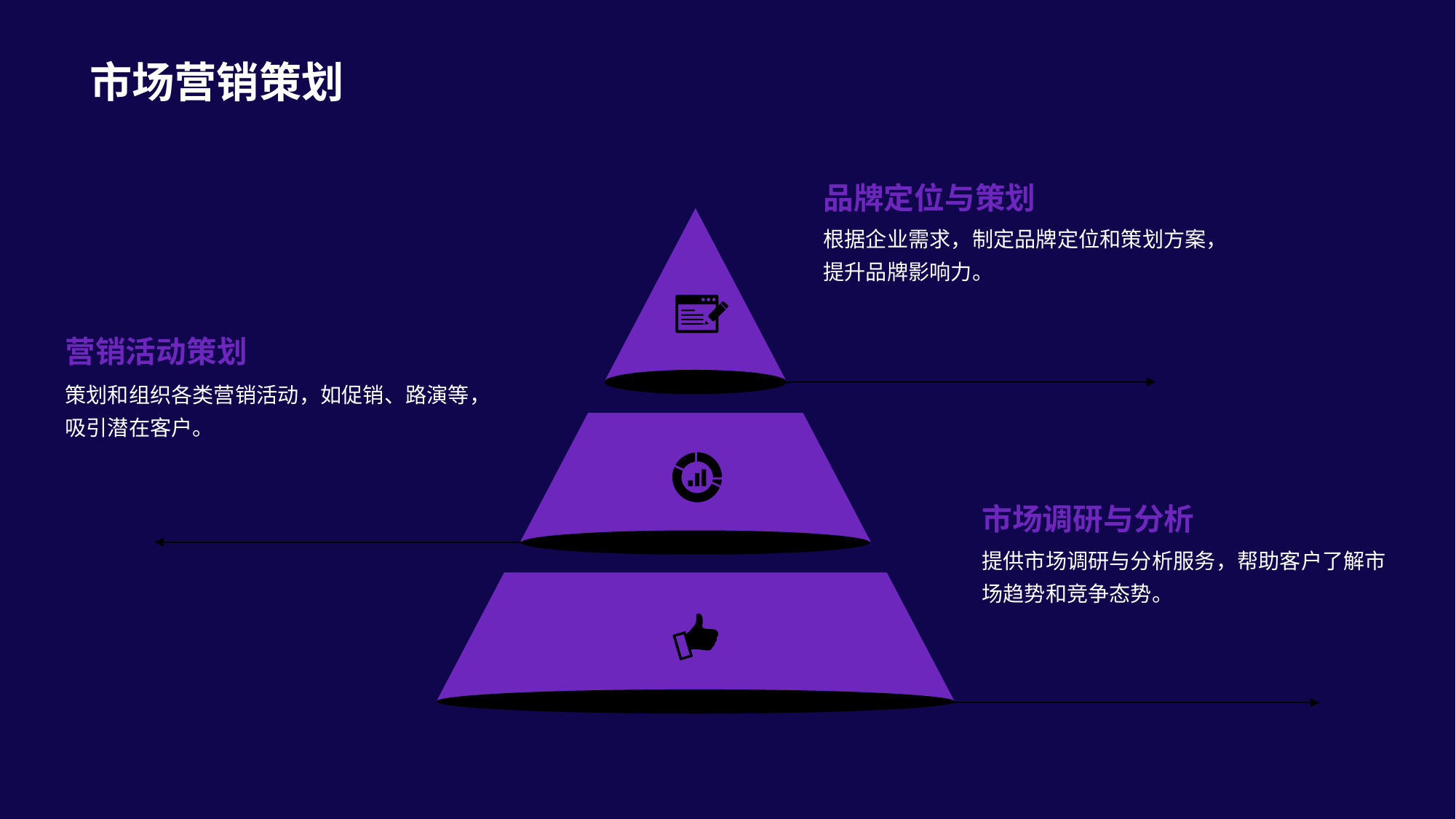

市场营销策划
品牌定位与策划
根据企业需求，制定品牌定位和策划方案，提升品牌影响力。
营销活动策划
策划和组织各类营销活动，如促销、路演等，吸引潜在客户。
市场调研与分析
提供市场调研与分析服务，帮助客户了解市场趋势和竞争态势。